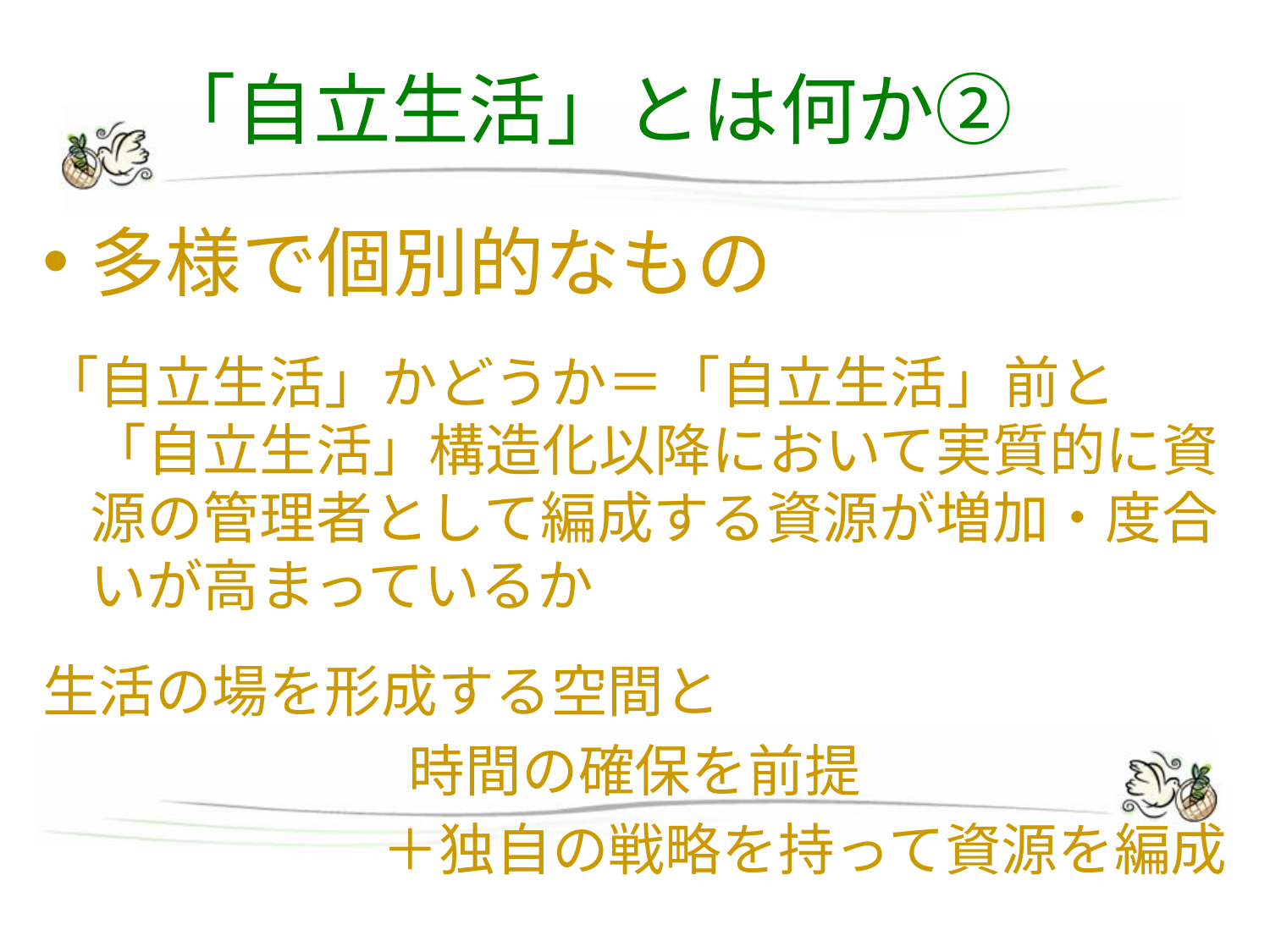

# 「自立生活」とは何か②
多様で個別的なもの

「自立生活」かどうか＝「自立生活」前と「自立生活」構造化以降において実質的に資源の管理者として編成する資源が増加・度合いが高まっているか

生活の場を形成する空間と
時間の確保を前提
＋独自の戦略を持って資源を編成